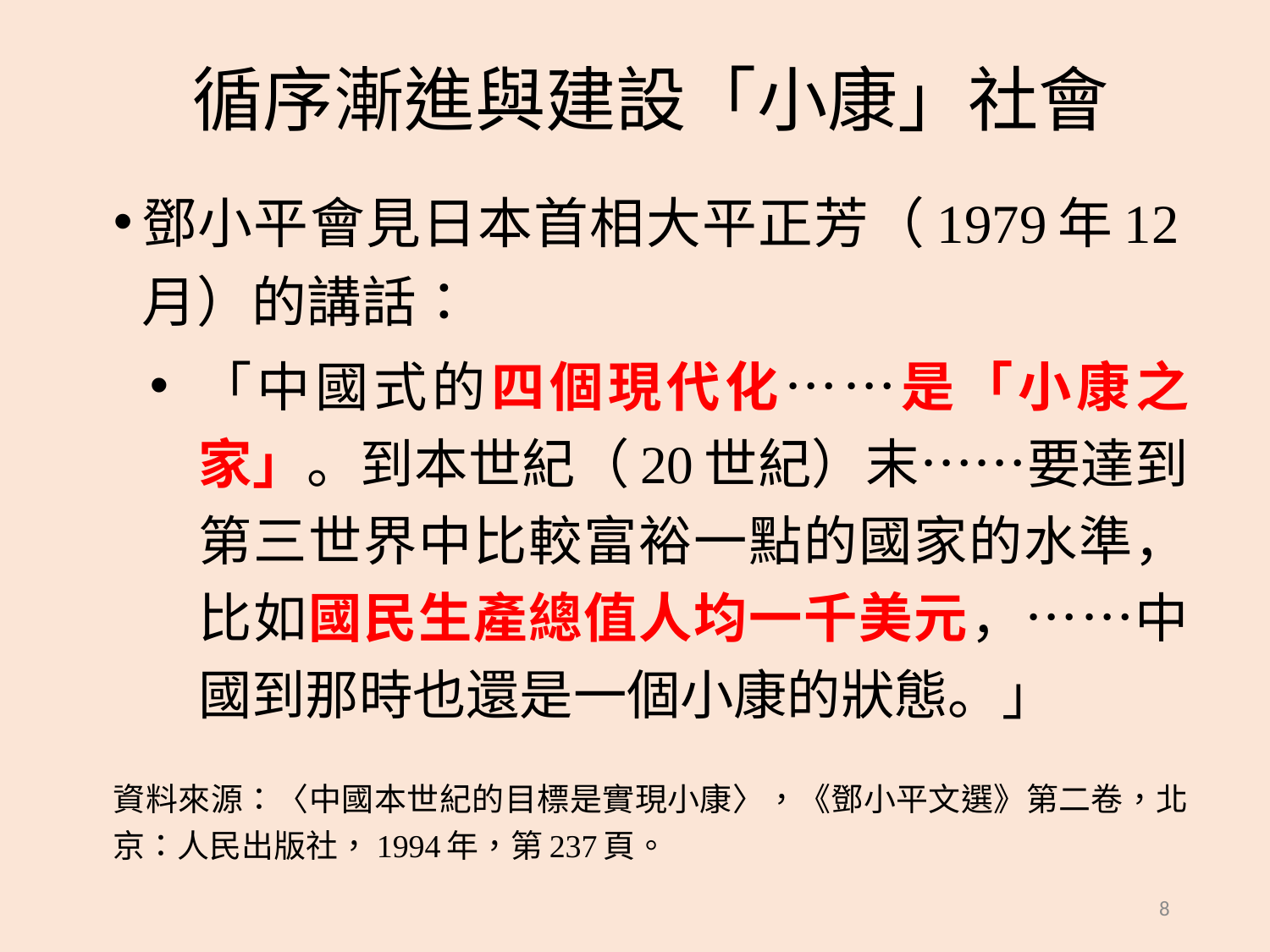

# 循序漸進與建設「小康」社會
鄧小平會見日本首相大平正芳（1979年12月）的講話：
「中國式的四個現代化……是「小康之家」。到本世紀（20世紀）末……要達到第三世界中比較富裕一點的國家的水準，比如國民生產總值人均一千美元，……中國到那時也還是一個小康的狀態。」

資料來源：〈中國本世紀的目標是實現小康〉，《鄧小平文選》第二卷，北京：人民出版社，1994年，第237頁。
8